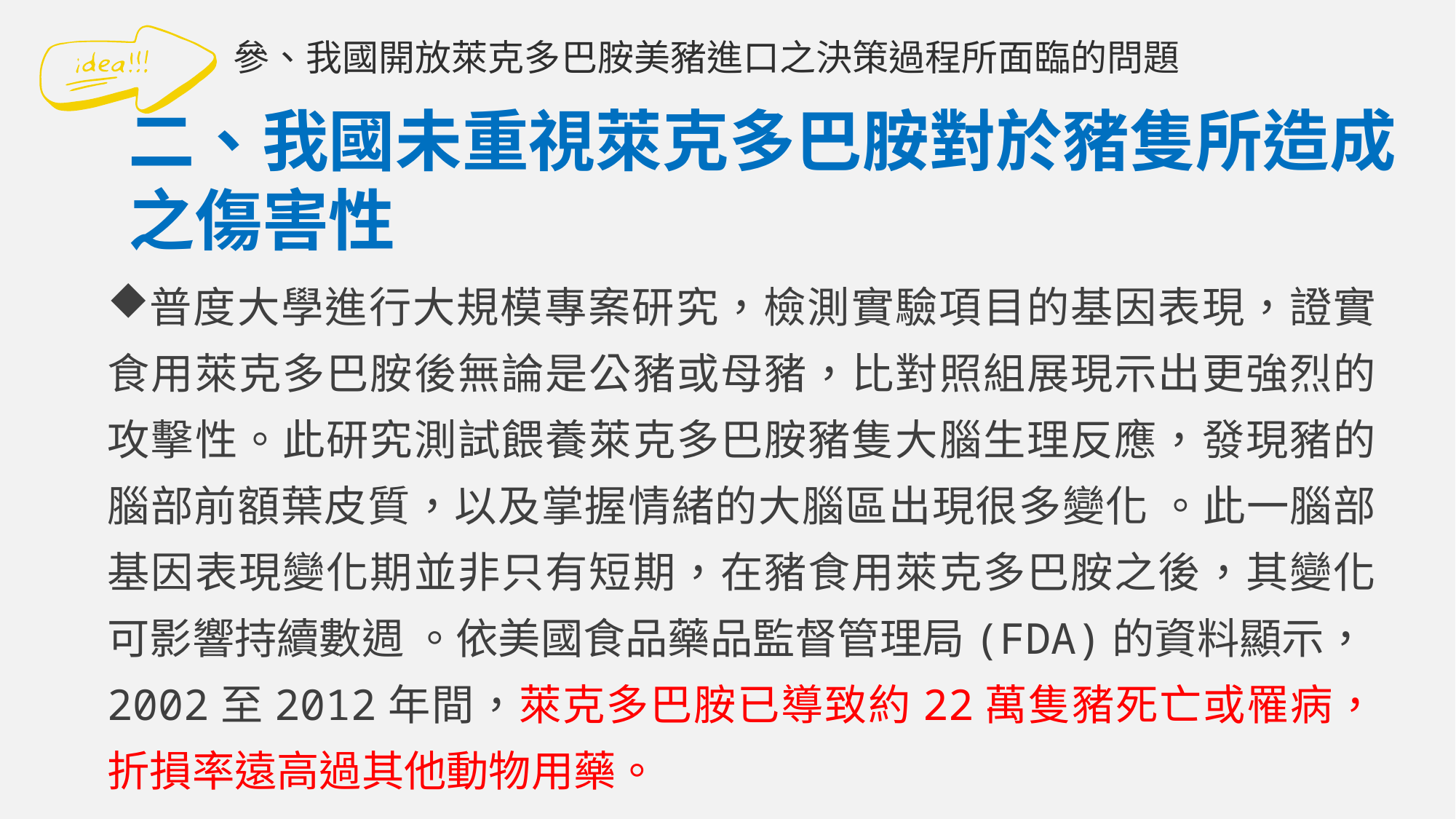

參、我國開放萊克多巴胺美豬進口之決策過程所面臨的問題
二、我國未重視萊克多巴胺對於豬隻所造成之傷害性
普度大學進行大規模專案研究，檢測實驗項目的基因表現，證實食用萊克多巴胺後無論是公豬或母豬，比對照組展現示出更強烈的攻擊性。此研究測試餵養萊克多巴胺豬隻大腦生理反應，發現豬的腦部前額葉皮質，以及掌握情緒的大腦區出現很多變化 。此一腦部基因表現變化期並非只有短期，在豬食用萊克多巴胺之後，其變化可影響持續數週 。依美國食品藥品監督管理局(FDA)的資料顯示，2002至2012年間，萊克多巴胺已導致約22萬隻豬死亡或罹病，折損率遠高過其他動物用藥。